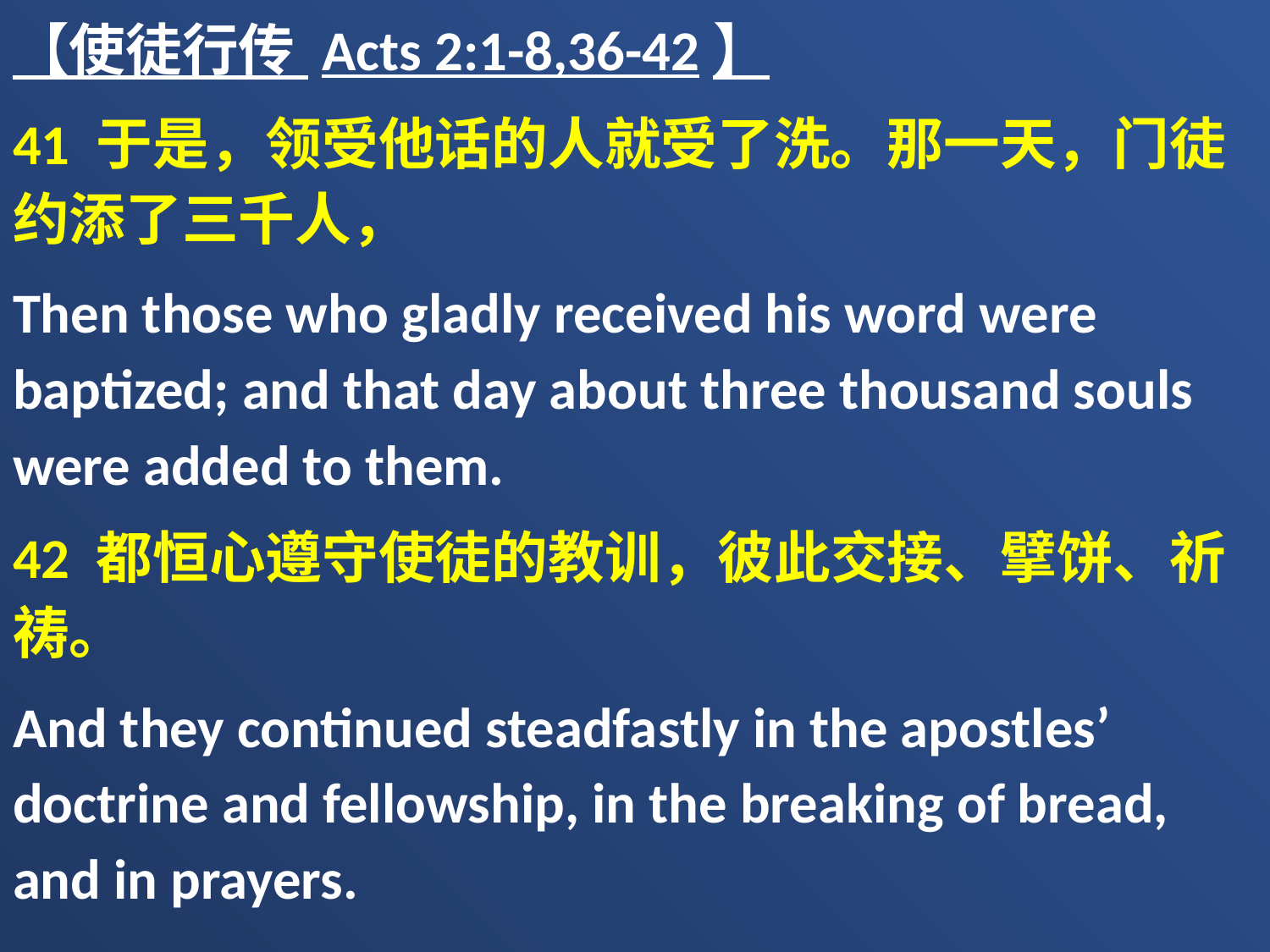

【使徒行传 Acts 2:1-8,36-42】
41 于是，领受他话的人就受了洗。那一天，门徒约添了三千人，
Then those who gladly received his word were baptized; and that day about three thousand souls were added to them.
42 都恒心遵守使徒的教训，彼此交接、擘饼、祈祷。
And they continued steadfastly in the apostles’ doctrine and fellowship, in the breaking of bread, and in prayers.